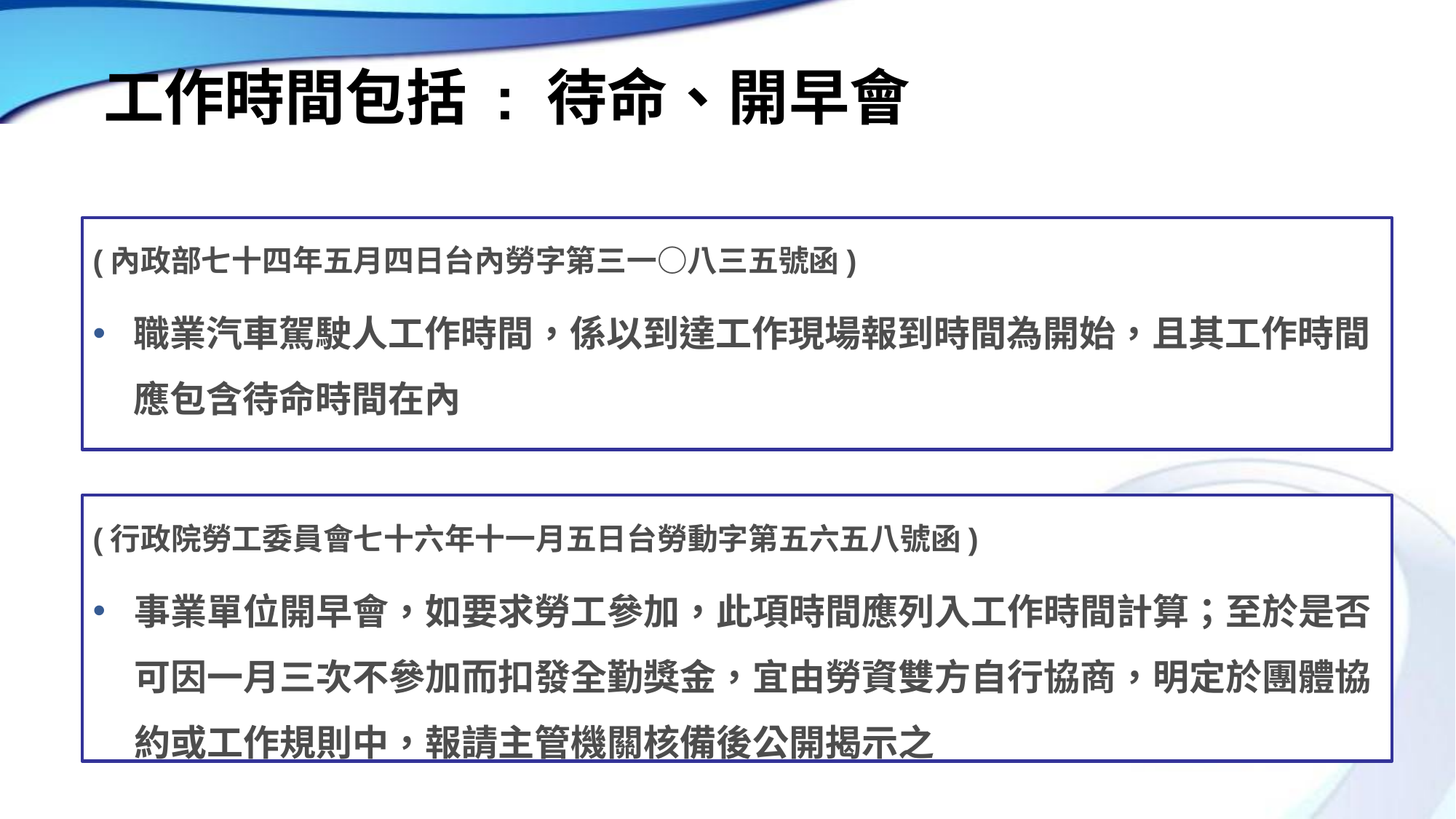

# 工作時間包括 : 待命、開早會
(內政部七十四年五月四日台內勞字第三一○八三五號函)
職業汽車駕駛人工作時間，係以到達工作現場報到時間為開始，且其工作時間應包含待命時間在內
(行政院勞工委員會七十六年十一月五日台勞動字第五六五八號函)
事業單位開早會，如要求勞工參加，此項時間應列入工作時間計算；至於是否可因一月三次不參加而扣發全勤獎金，宜由勞資雙方自行協商，明定於團體協約或工作規則中，報請主管機關核備後公開揭示之